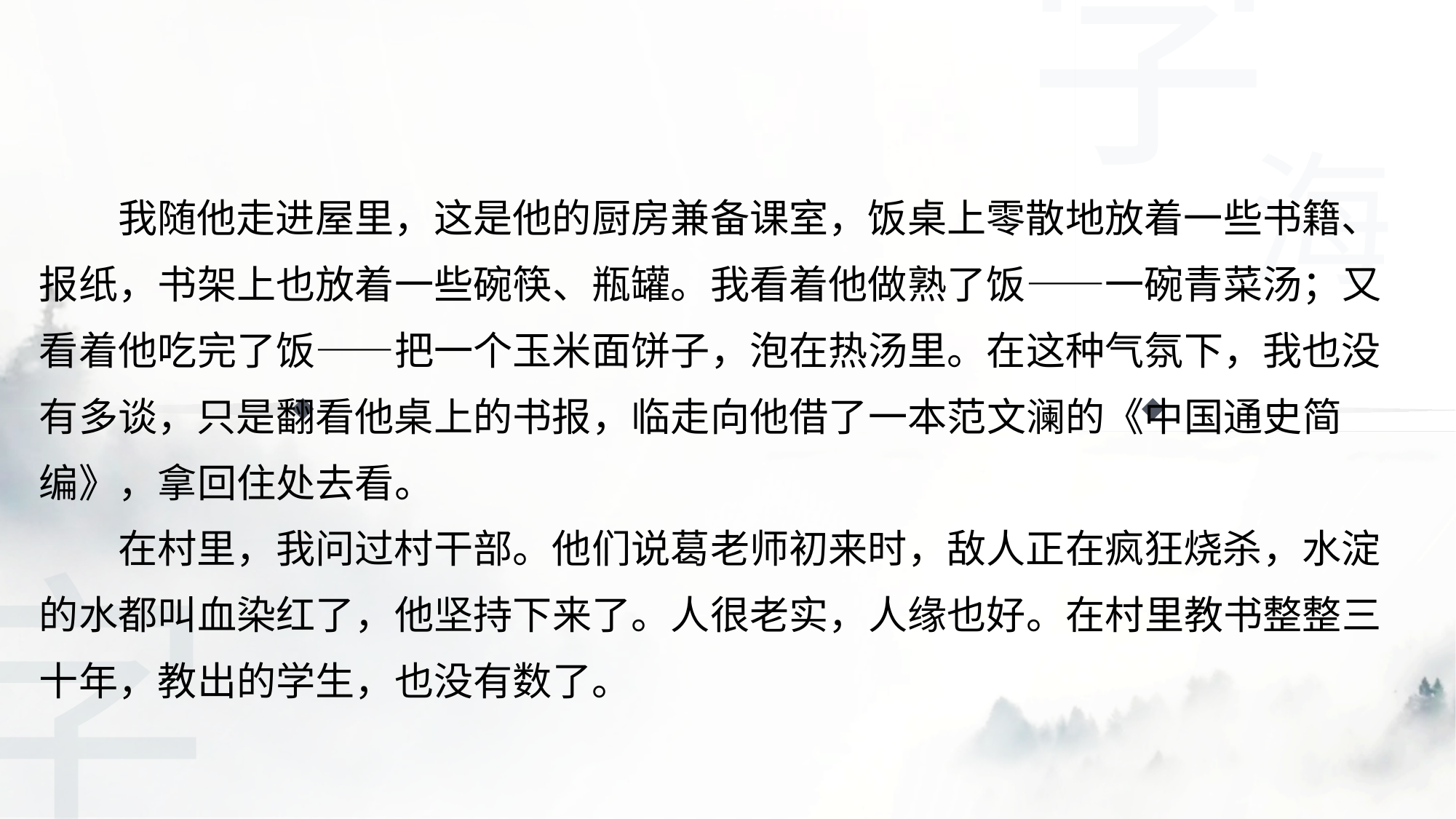

我随他走进屋里，这是他的厨房兼备课室，饭桌上零散地放着一些书籍、报纸，书架上也放着一些碗筷、瓶罐。我看着他做熟了饭——一碗青菜汤；又看着他吃完了饭——把一个玉米面饼子，泡在热汤里。在这种气氛下，我也没有多谈，只是翻看他桌上的书报，临走向他借了一本范文澜的《中国通史简编》，拿回住处去看。
在村里，我问过村干部。他们说葛老师初来时，敌人正在疯狂烧杀，水淀的水都叫血染红了，他坚持下来了。人很老实，人缘也好。在村里教书整整三十年，教出的学生，也没有数了。